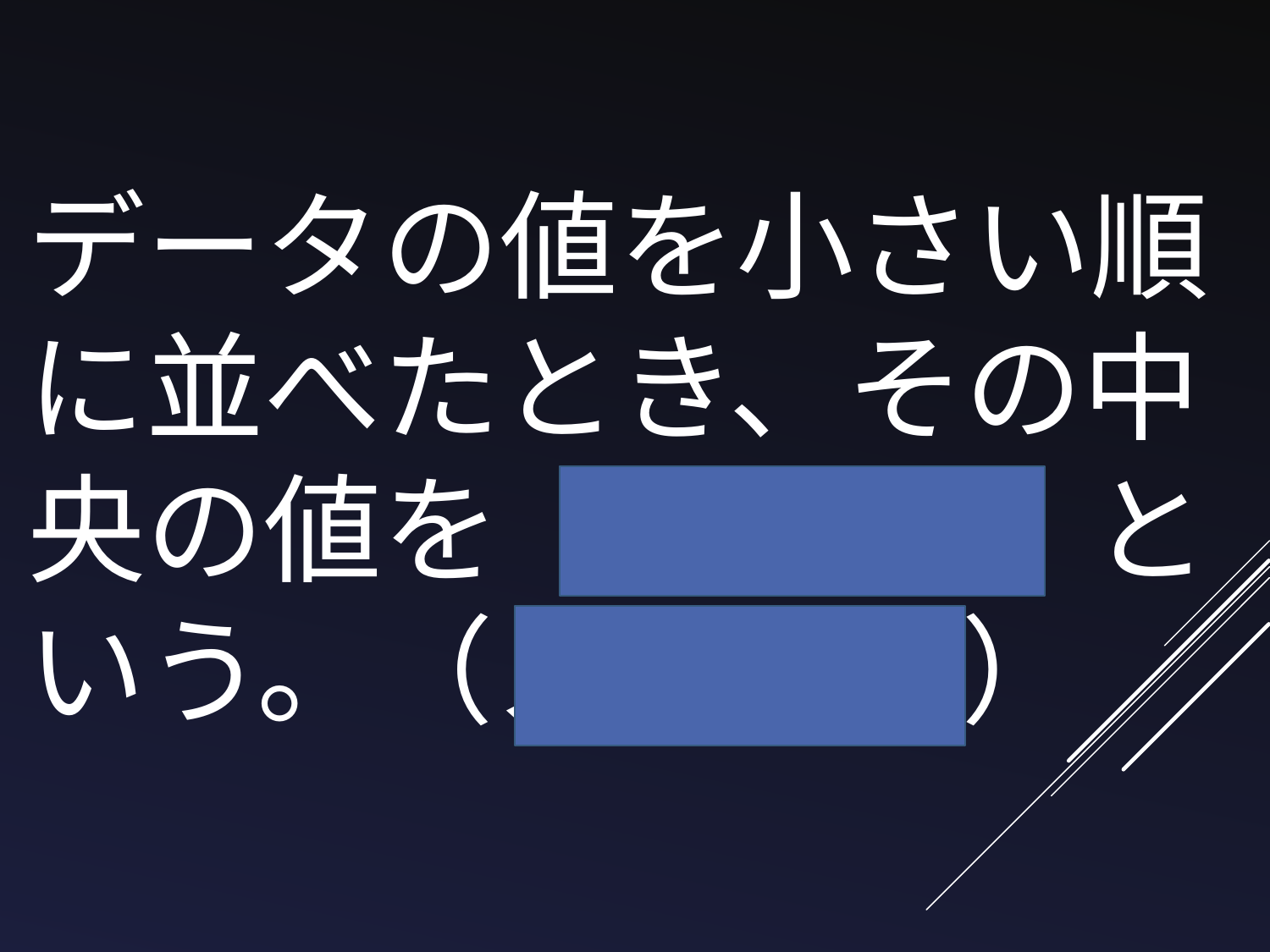

# データの値を小さい順に並べたとき、その中央の値を「中央値」という。（メジアン）